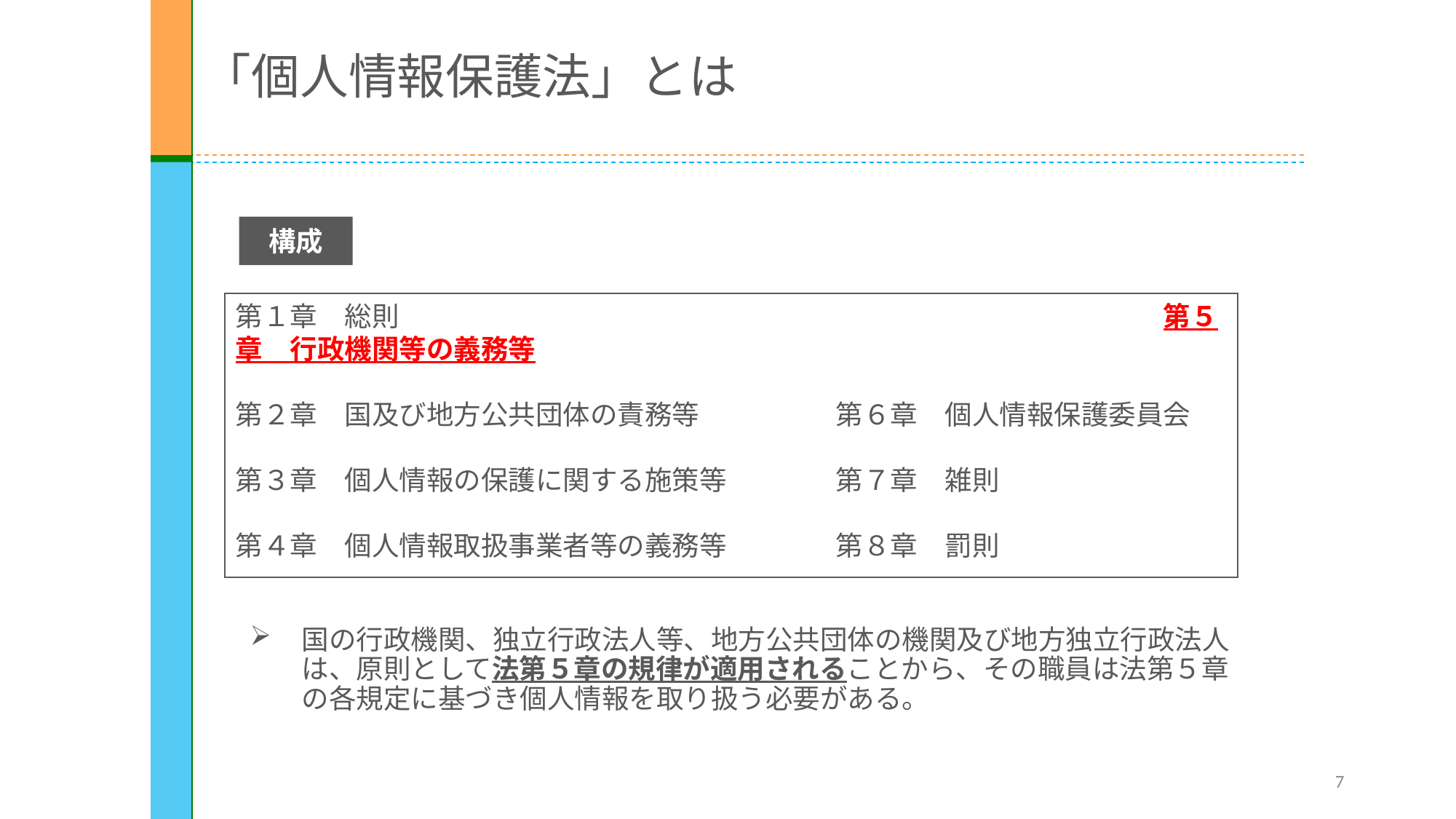

# 「個人情報保護法」とは

構成
第１章　総則							　　第５章　行政機関等の義務等

第２章　国及び地方公共団体の責務等	　　第６章　個人情報保護委員会

第３章　個人情報の保護に関する施策等	　　第７章　雑則

第４章　個人情報取扱事業者等の義務等	　　第８章　罰則
国の行政機関、独立行政法人等、地方公共団体の機関及び地方独立行政法人は、原則として法第５章の規律が適用されることから、その職員は法第５章の各規定に基づき個人情報を取り扱う必要がある。
7